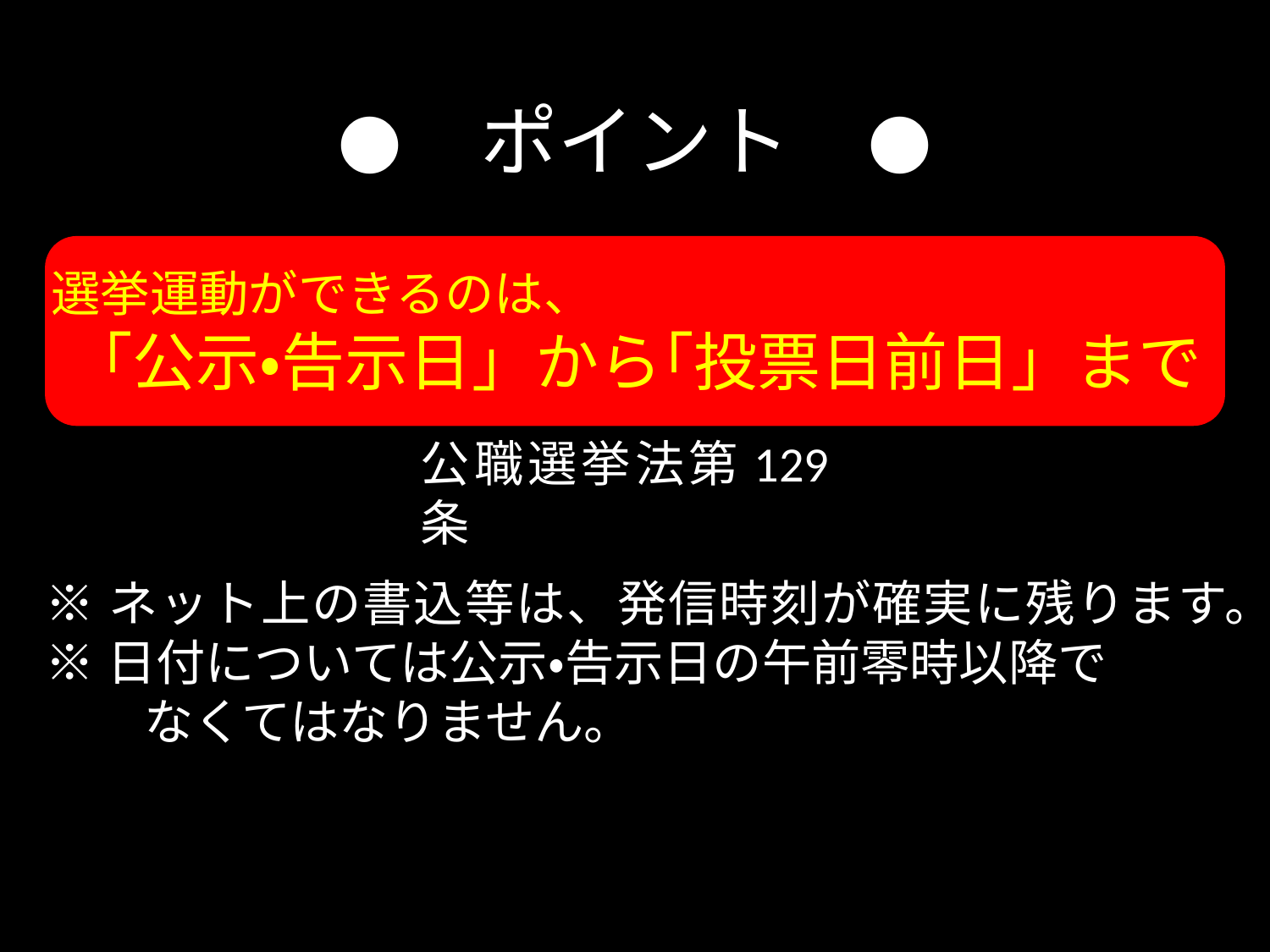

●　ポイント　●

選挙運動ができるのは、
　｢公示・告示日」から｢投票日前日」まで
公職選挙法第129条
※ネット上の書込等は、発信時刻が確実に残ります。
※日付については公示・告示日の午前零時以降で
　　なくてはなりません。